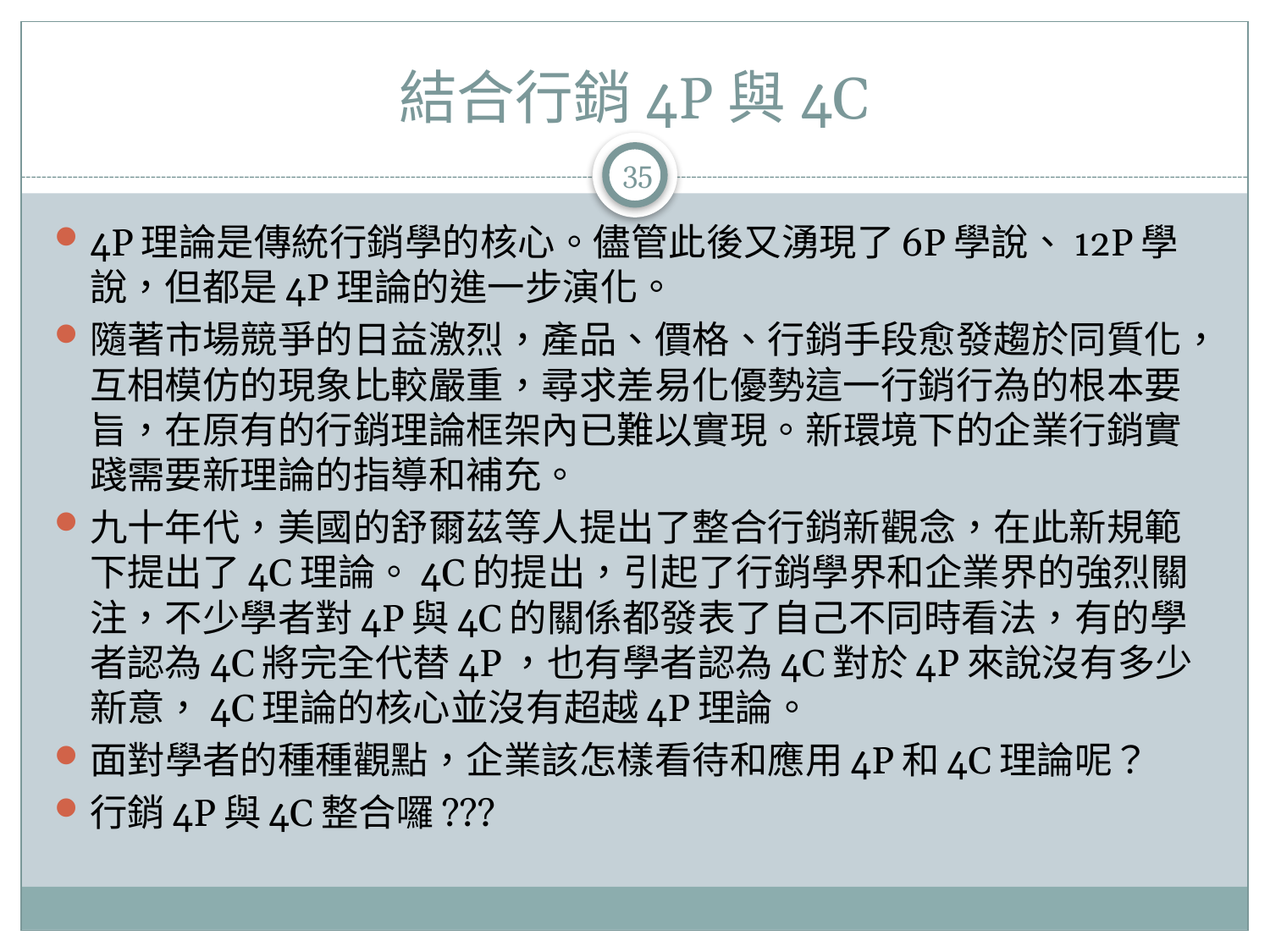

# 結合行銷4P與4C
35
4P理論是傳統行銷學的核心。儘管此後又湧現了6P學說、12P學說，但都是4P理論的進一步演化。
隨著市場競爭的日益激烈，產品、價格、行銷手段愈發趨於同質化，互相模仿的現象比較嚴重，尋求差易化優勢這一行銷行為的根本要旨，在原有的行銷理論框架內已難以實現。新環境下的企業行銷實踐需要新理論的指導和補充。
九十年代，美國的舒爾茲等人提出了整合行銷新觀念，在此新規範下提出了4C理論。4C的提出，引起了行銷學界和企業界的強烈關注，不少學者對4P與4C的關係都發表了自己不同時看法，有的學者認為4C將完全代替4P，也有學者認為4C對於4P來說沒有多少新意，4C理論的核心並沒有超越4P理論。
面對學者的種種觀點，企業該怎樣看待和應用4P和4C理論呢？
行銷4P與4C整合囉???